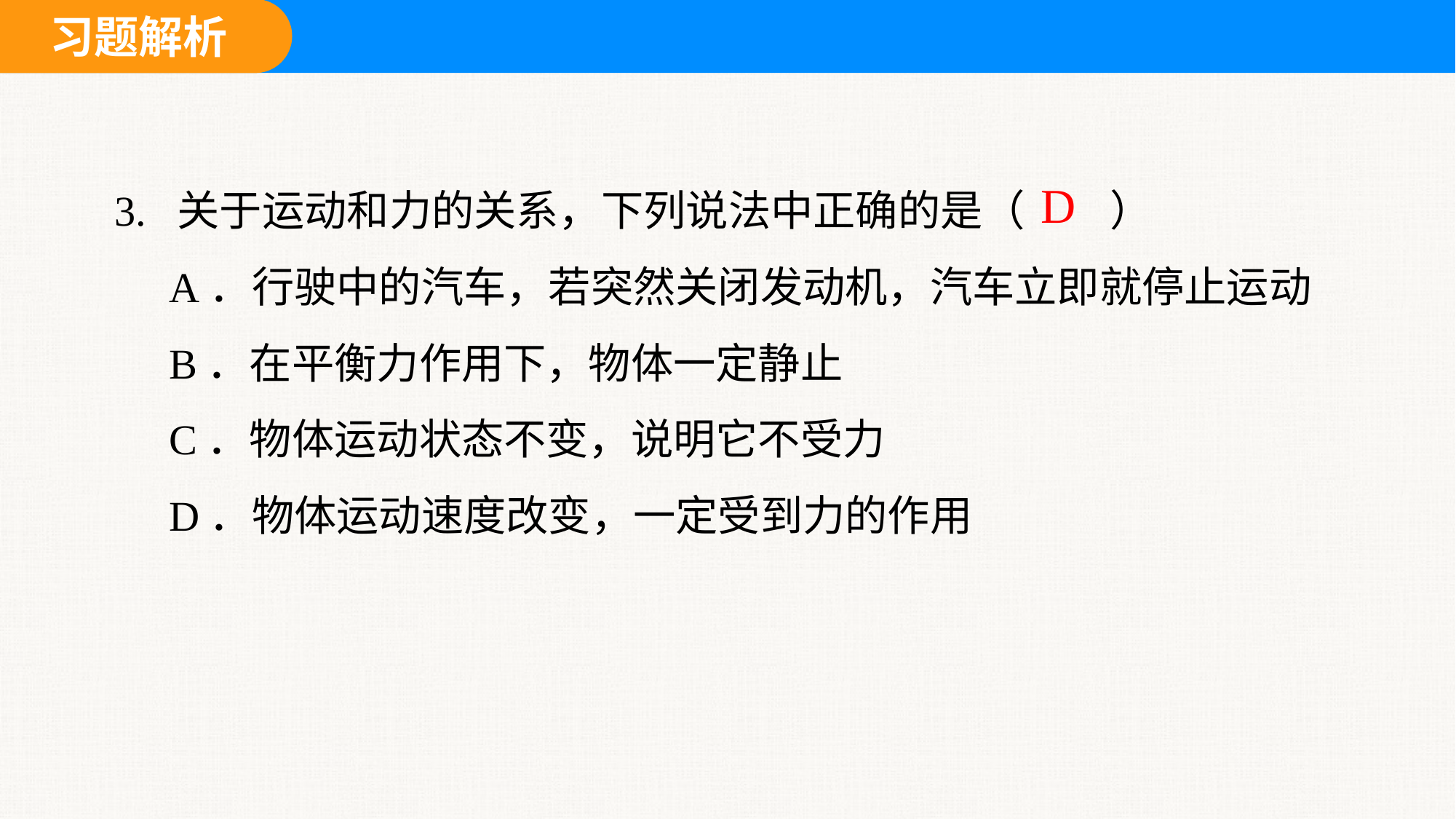

3.  关于运动和力的关系，下列说法中正确的是（　　）
A．行驶中的汽车，若突然关闭发动机，汽车立即就停止运动
B．在平衡力作用下，物体一定静止
C．物体运动状态不变，说明它不受力
D．物体运动速度改变，一定受到力的作用
D